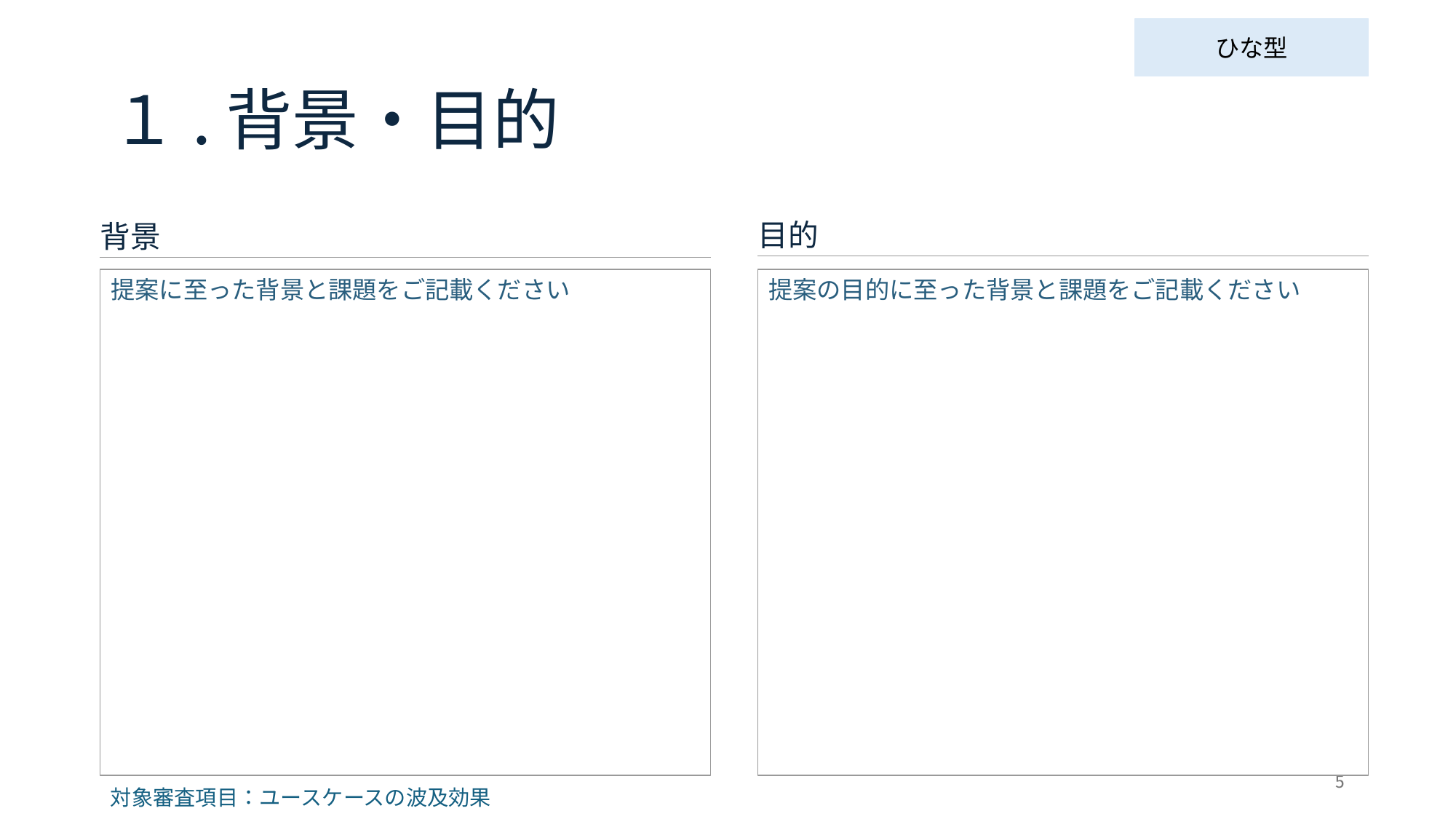

ひな型
# １.背景・目的
目的
背景
提案に至った背景と課題をご記載ください
提案の目的に至った背景と課題をご記載ください
対象審査項目：ユースケースの波及効果